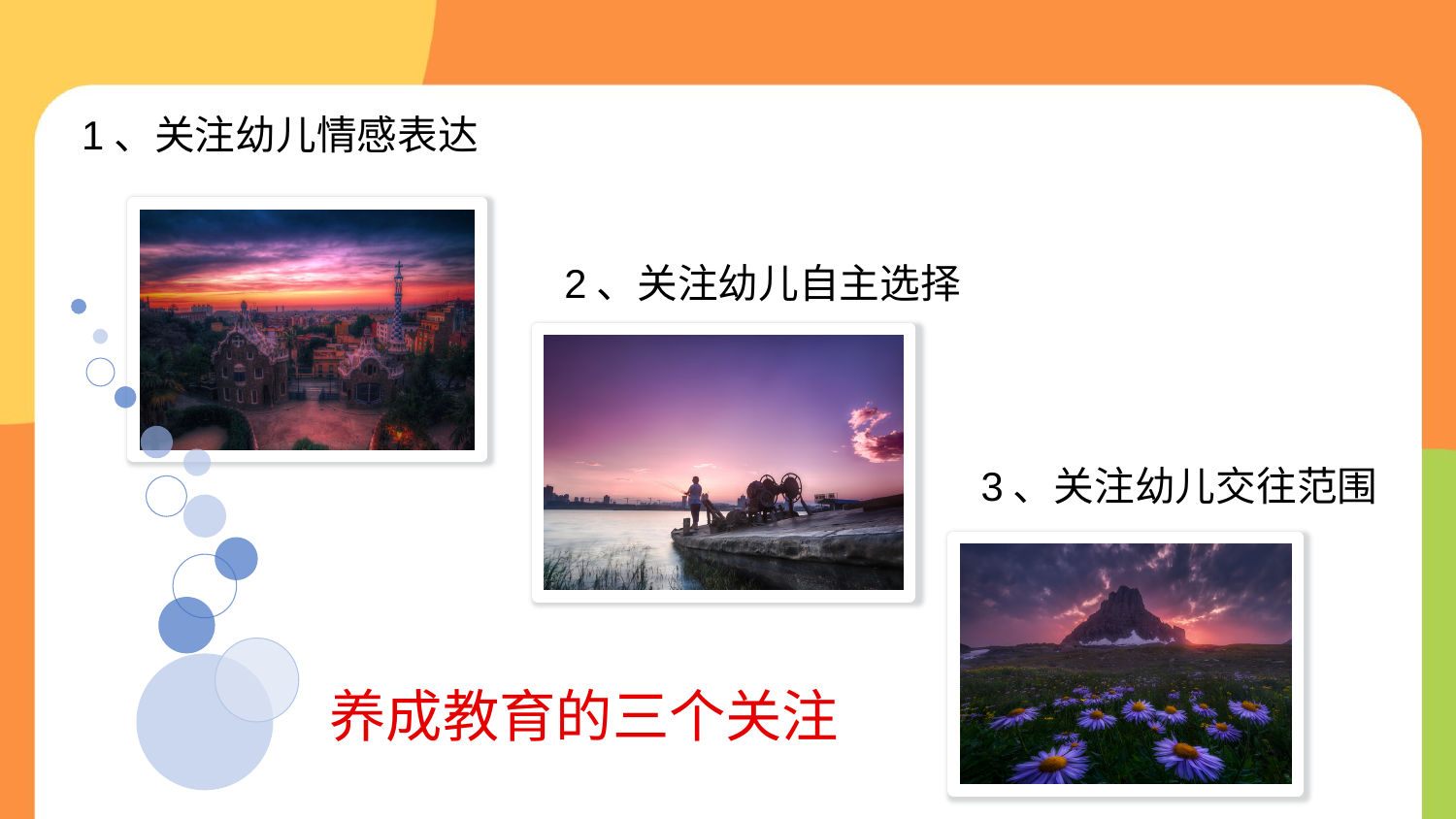

1、关注幼儿情感表达

2、关注幼儿自主选择

3、关注幼儿交往范围

养成教育的三个关注